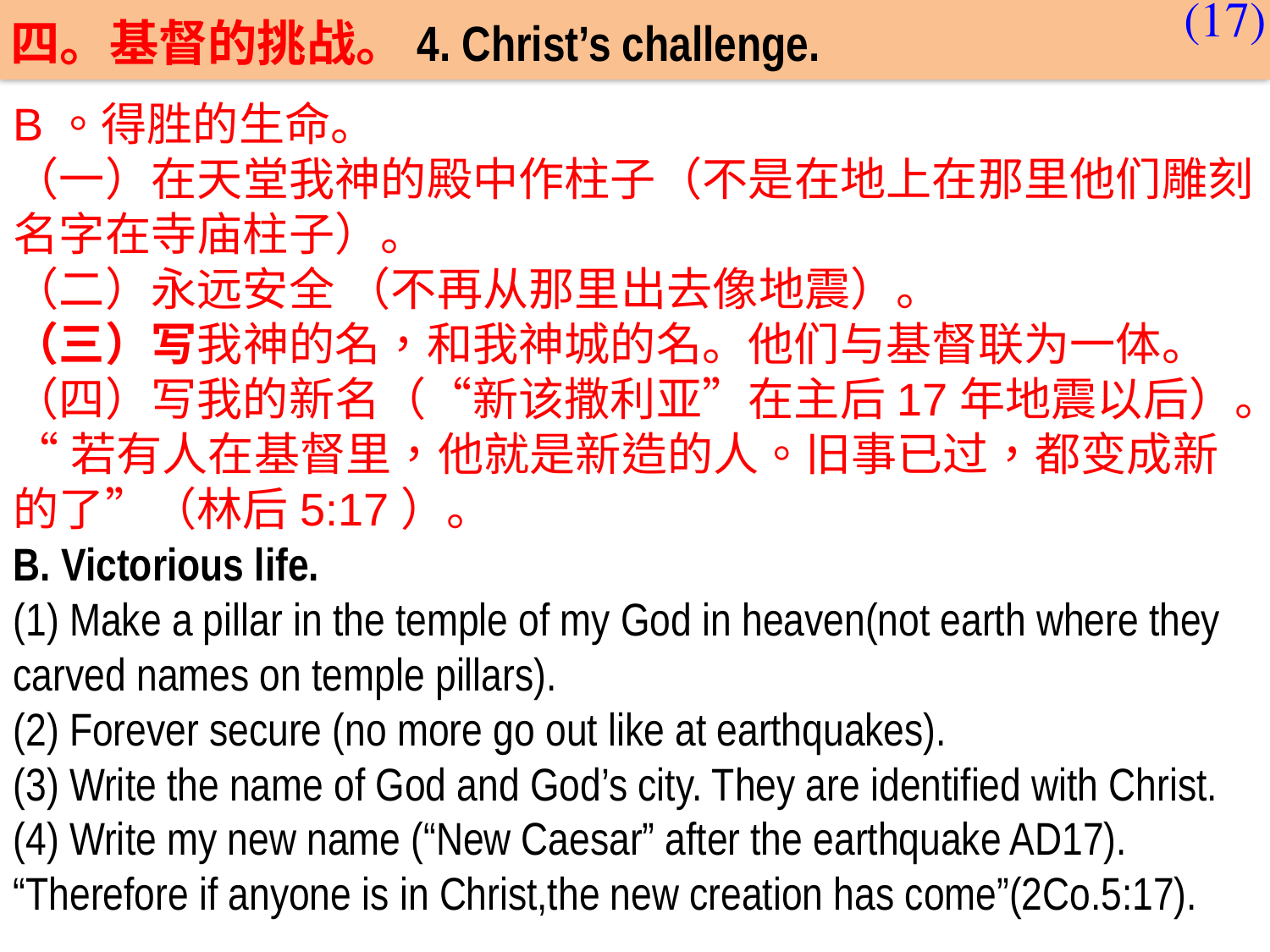

(17)

四。基督的挑战。4. Christ’s challenge.
B。得胜的生命。
（一）在天堂我神的殿中作柱子（不是在地上在那里他们雕刻名字在寺庙柱子）。
（二）永远安全 （不再从那里出去像地震）。
（三）写我神的名，和我神城的名。他们与基督联为一体。
（四）写我的新名（“新该撒利亚”在主后17年地震以后）。
“若有人在基督里，他就是新造的人。旧事已过，都变成新的了”（林后5:17）。
B. Victorious life.
(1) Make a pillar in the temple of my God in heaven(not earth where they carved names on temple pillars).
(2) Forever secure (no more go out like at earthquakes).
(3) Write the name of God and God’s city. They are identified with Christ.
(4) Write my new name (“New Caesar” after the earthquake AD17).  “Therefore if anyone is in Christ,the new creation has come”(2Co.5:17).